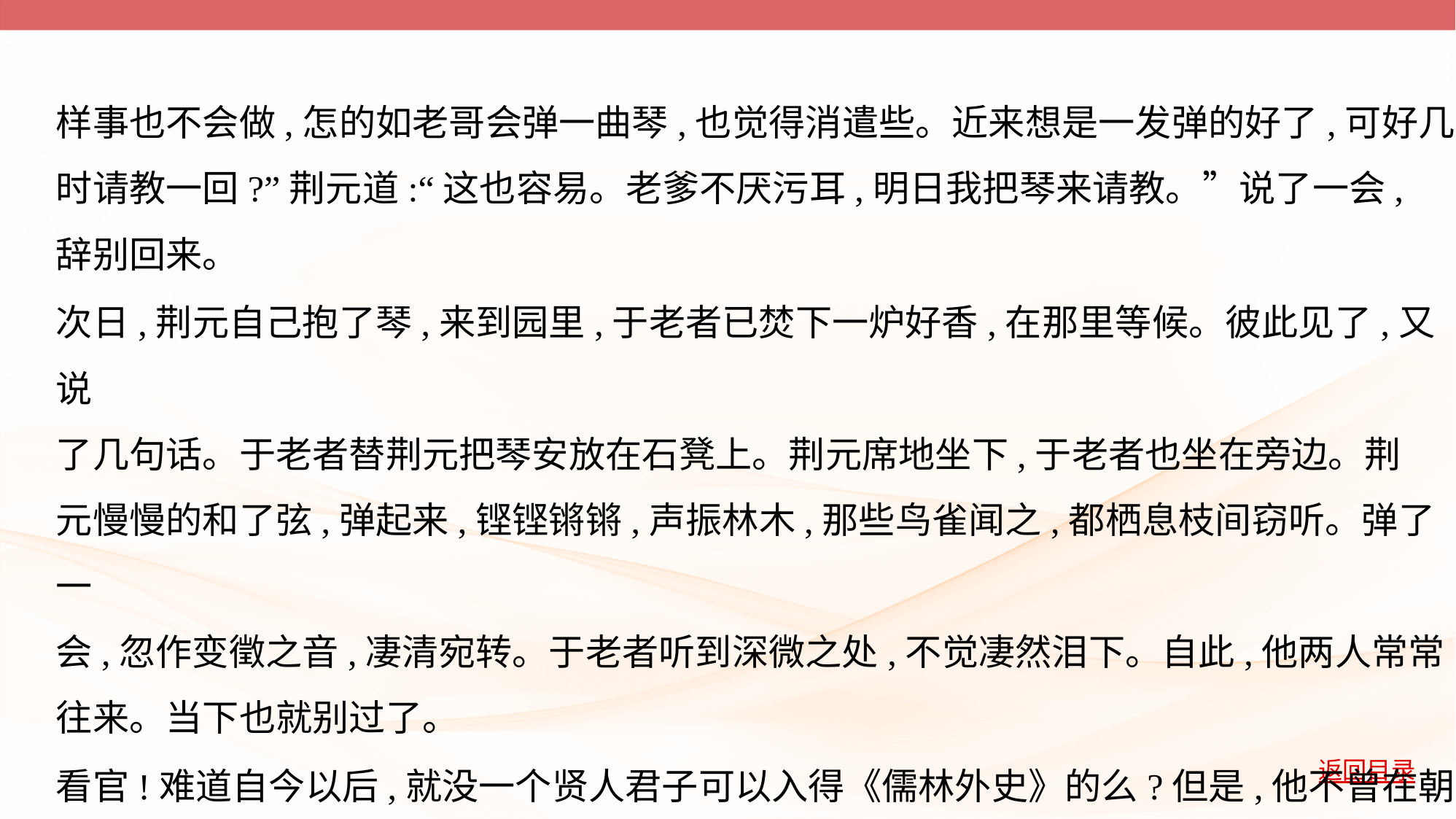

样事也不会做,怎的如老哥会弹一曲琴,也觉得消遣些。近来想是一发弹的好了,可好几
时请教一回?”荆元道:“这也容易。老爹不厌污耳,明日我把琴来请教。”说了一会,
辞别回来。
次日,荆元自己抱了琴,来到园里,于老者已焚下一炉好香,在那里等候。彼此见了,又说
了几句话。于老者替荆元把琴安放在石凳上。荆元席地坐下,于老者也坐在旁边。荆
元慢慢的和了弦,弹起来,铿铿锵锵,声振林木,那些鸟雀闻之,都栖息枝间窃听。弹了一
会,忽作变徵之音,凄清宛转。于老者听到深微之处,不觉凄然泪下。自此,他两人常常
往来。当下也就别过了。
看官!难道自今以后,就没一个贤人君子可以入得《儒林外史》的么?但是,他不曾在朝
廷这一番旌扬之列,我也就不说了,毕竟怎的旌扬,且听下回分解。